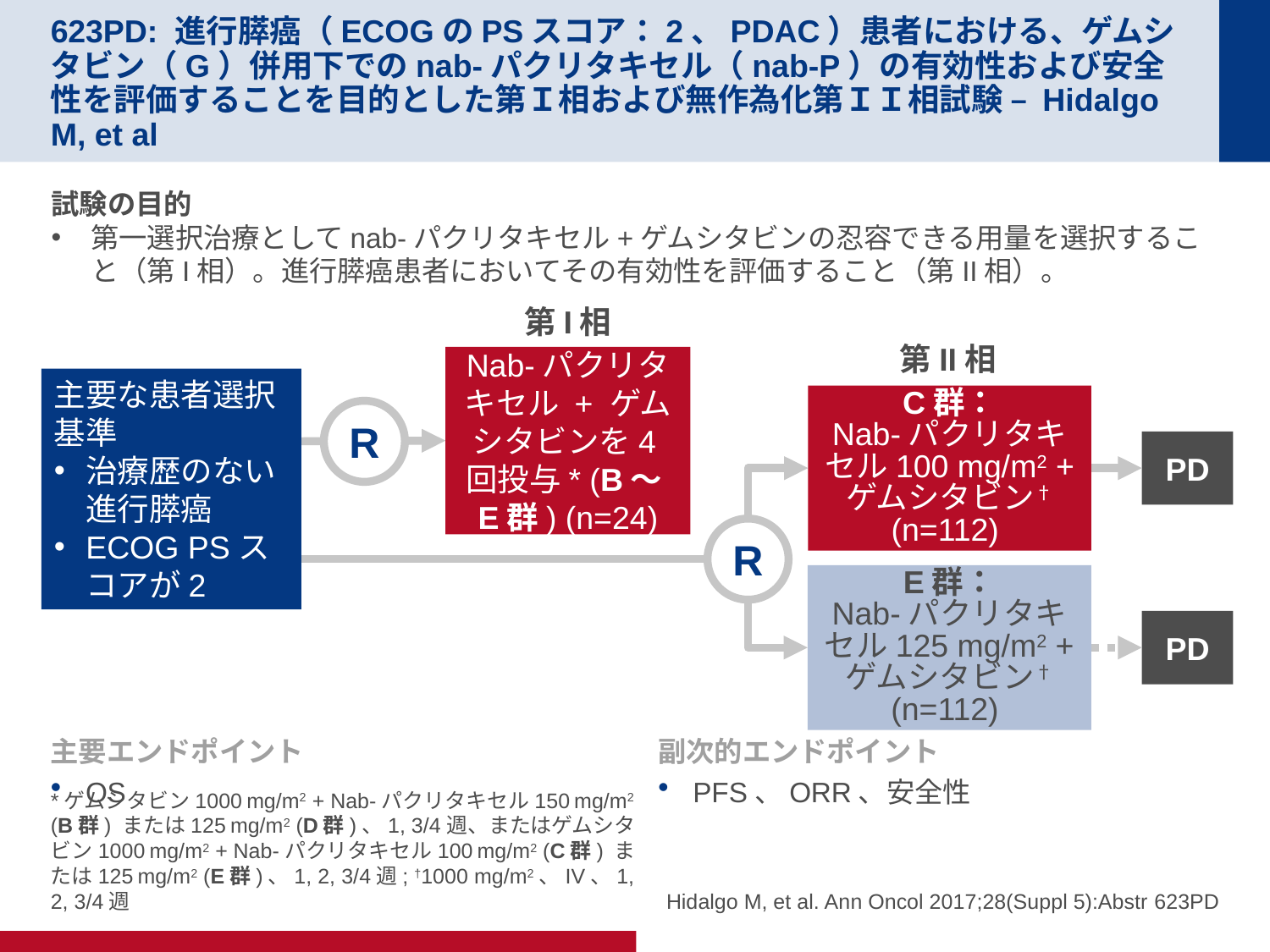

# 623PD: 進行膵癌（ECOGのPSスコア：2、PDAC）患者における、ゲムシタビン（G）併用下でのnab-パクリタキセル（nab-P）の有効性および安全性を評価することを目的とした第Ｉ相および無作為化第ＩＩ相試験 – Hidalgo M, et al
試験の目的
第一選択治療としてnab-パクリタキセル+ゲムシタビンの忍容できる用量を選択すること（第I相）。進行膵癌患者においてその有効性を評価すること（第II相）。

第I相
第II相
Nab-パクリタキセル + ゲムシタビンを4回投与* (B～E群) (n=24)
主要な患者選択基準
治療歴のない進行膵癌
ECOG PSスコアが2
C群：
Nab-パクリタキセル100 mg/m2 + ゲムシタビン†
(n=112)
R
PD
R
E群：
Nab-パクリタキセル125 mg/m2 + ゲムシタビン†
(n=112)
PD
主要エンドポイント
OS

副次的エンドポイント
PFS、ORR、安全性
*ゲムシタビン1000 mg/m2 + Nab-パクリタキセル150 mg/m2 (B群) または125 mg/m2 (D群)、1, 3/4週、またはゲムシタビン1000 mg/m2 + Nab-パクリタキセル100 mg/m2 (C群) または125 mg/m2 (E群)、1, 2, 3/4週; †1000 mg/m2、IV、1, 2, 3/4週
Hidalgo M, et al. Ann Oncol 2017;28(Suppl 5):Abstr 623PD